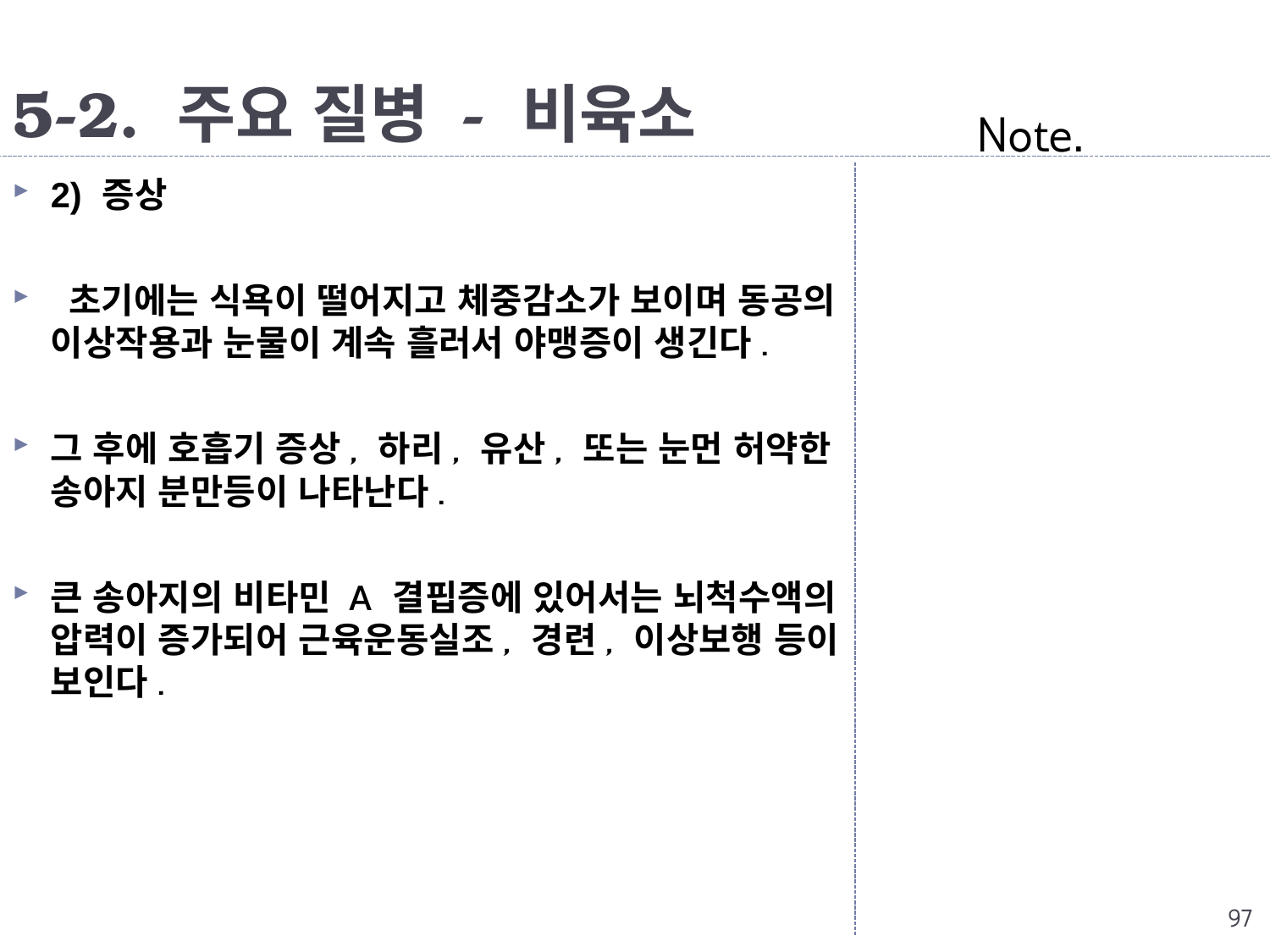

# 5-2. 주요 질병 - 비육소
Note.

2) 증상

 초기에는 식욕이 떨어지고 체중감소가 보이며 동공의 이상작용과 눈물이 계속 흘러서 야맹증이 생긴다.

그 후에 호흡기 증상, 하리, 유산, 또는 눈먼 허약한 송아지 분만등이 나타난다.

큰 송아지의 비타민 A 결핍증에 있어서는 뇌척수액의 압력이 증가되어 근육운동실조, 경련, 이상보행 등이 보인다.

97